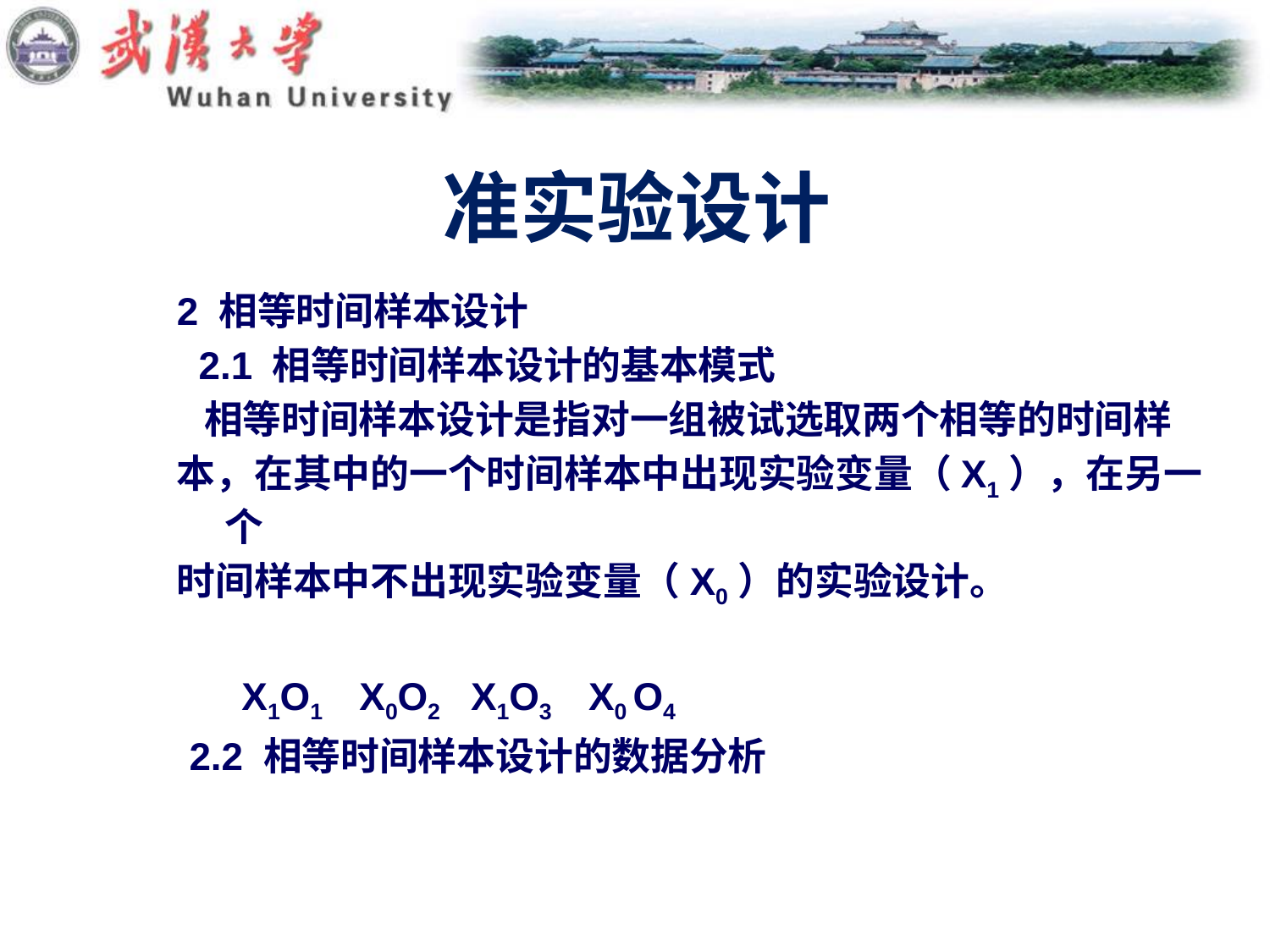

# 准实验设计
2 相等时间样本设计
  2.1 相等时间样本设计的基本模式
  相等时间样本设计是指对一组被试选取两个相等的时间样
本，在其中的一个时间样本中出现实验变量（X1），在另一个
时间样本中不出现实验变量（X0）的实验设计。

      X1O1      X0O2     X1O3      X0 O4
  2.2 相等时间样本设计的数据分析